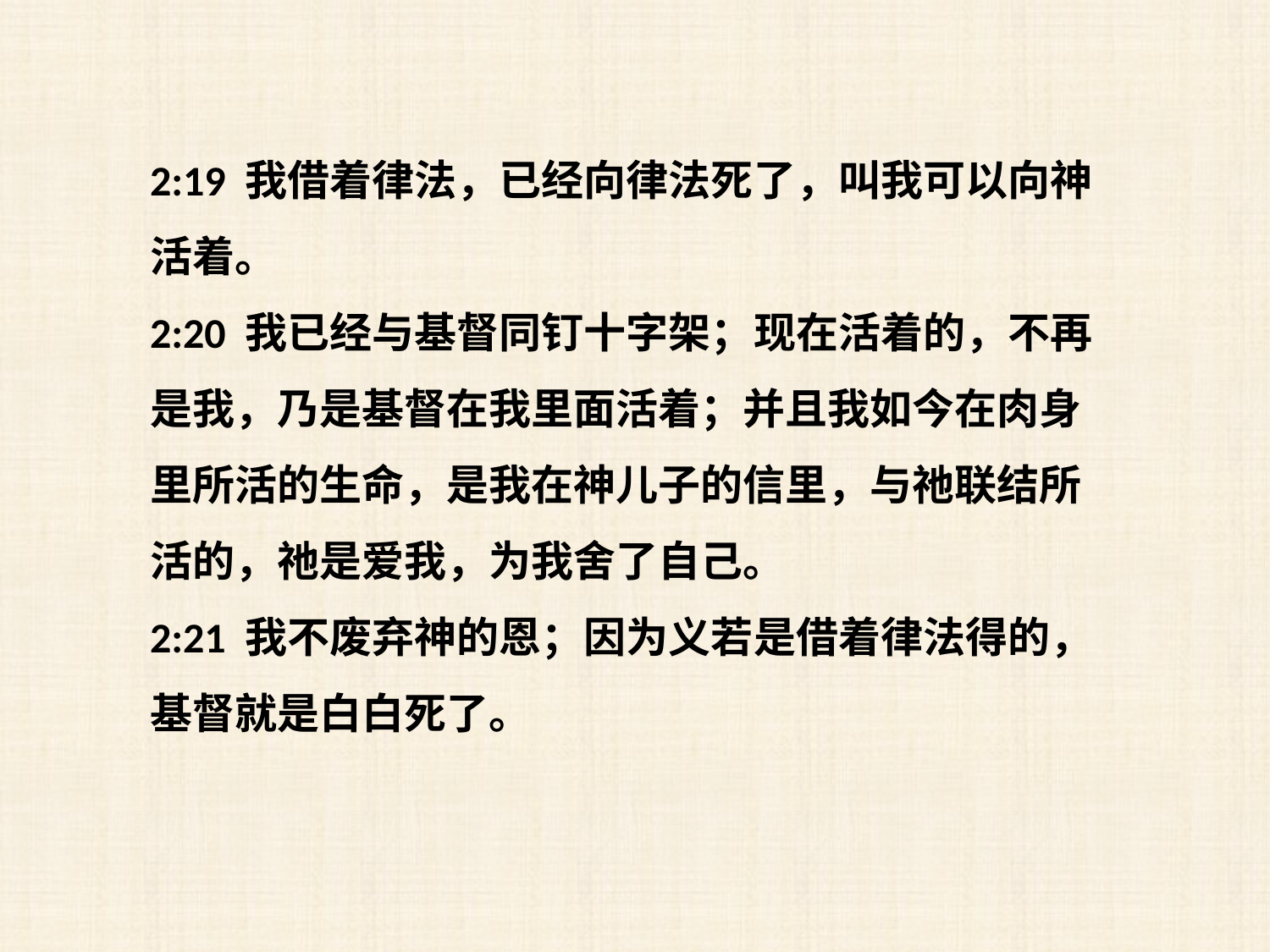

2:19 我借着律法，已经向律法死了，叫我可以向神活着。
2:20 我已经与基督同钉十字架；现在活着的，不再是我，乃是基督在我里面活着；并且我如今在肉身里所活的生命，是我在神儿子的信里，与祂联结所活的，祂是爱我，为我舍了自己。
2:21 我不废弃神的恩；因为义若是借着律法得的，基督就是白白死了。